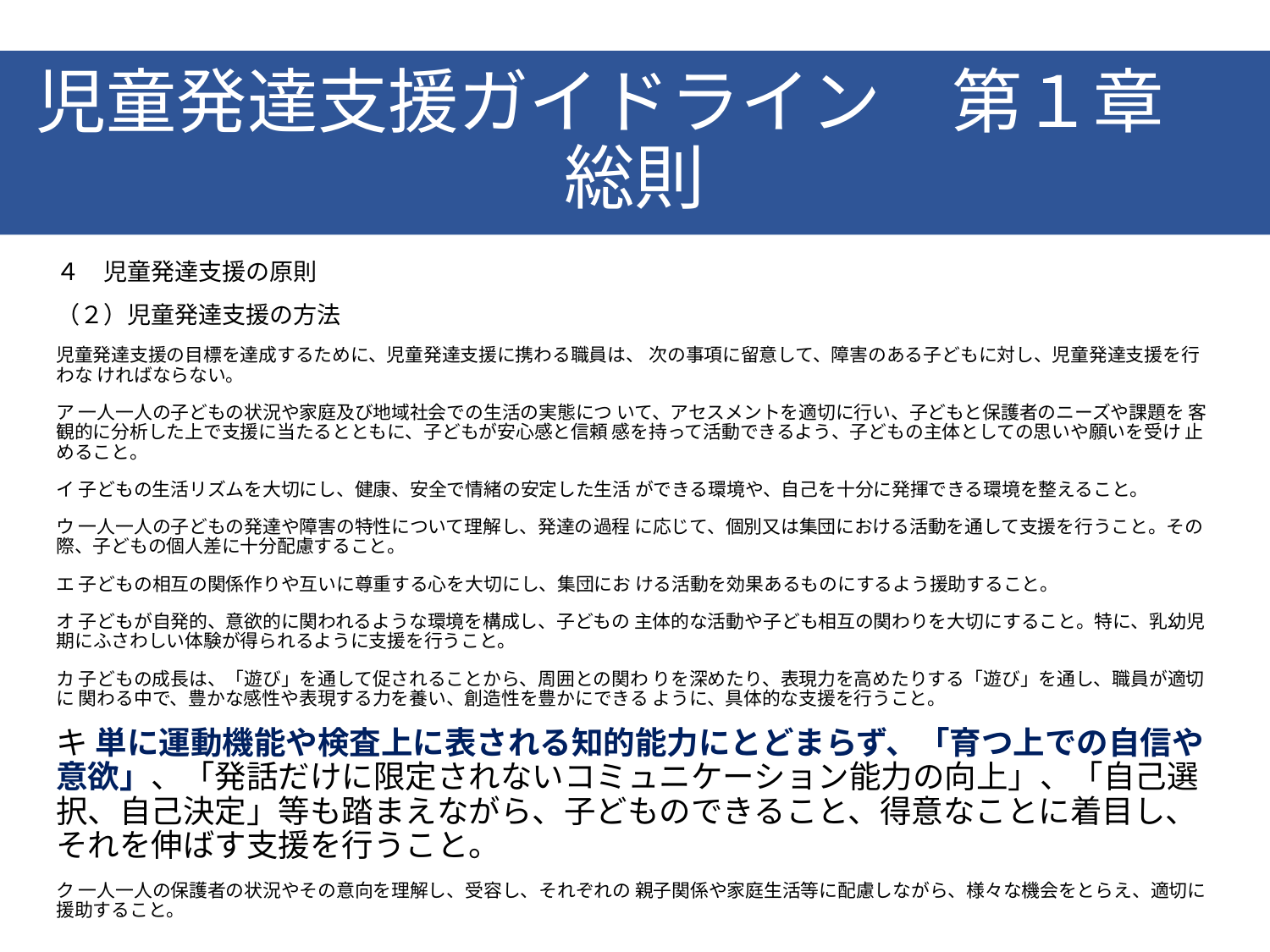

# 児童発達支援ガイドライン　第１章　総則
４　児童発達支援の原則
（２）児童発達支援の方法
児童発達支援の目標を達成するために、児童発達支援に携わる職員は、 次の事項に留意して、障害のある子どもに対し、児童発達支援を行わな ければならない。
ア 一人一人の子どもの状況や家庭及び地域社会での生活の実態につ いて、アセスメントを適切に行い、子どもと保護者のニーズや課題を 客観的に分析した上で支援に当たるとともに、子どもが安心感と信頼 感を持って活動できるよう、子どもの主体としての思いや願いを受け 止めること。
イ 子どもの生活リズムを大切にし、健康、安全で情緒の安定した生活 ができる環境や、自己を十分に発揮できる環境を整えること。
ウ 一人一人の子どもの発達や障害の特性について理解し、発達の過程 に応じて、個別又は集団における活動を通して支援を行うこと。その 際、子どもの個人差に十分配慮すること。
エ 子どもの相互の関係作りや互いに尊重する心を大切にし、集団にお ける活動を効果あるものにするよう援助すること。
オ 子どもが自発的、意欲的に関われるような環境を構成し、子どもの 主体的な活動や子ども相互の関わりを大切にすること。特に、乳幼児 期にふさわしい体験が得られるように支援を行うこと。
カ 子どもの成長は、「遊び」を通して促されることから、周囲との関わ りを深めたり、表現力を高めたりする「遊び」を通し、職員が適切に 関わる中で、豊かな感性や表現する力を養い、創造性を豊かにできる ように、具体的な支援を行うこと。
キ 単に運動機能や検査上に表される知的能力にとどまらず、「育つ上での自信や意欲」、「発話だけに限定されないコミュニケーション能力の向上」、「自己選択、自己決定」等も踏まえながら、子どものできること、得意なことに着目し、それを伸ばす支援を行うこと。
ク 一人一人の保護者の状況やその意向を理解し、受容し、それぞれの 親子関係や家庭生活等に配慮しながら、様々な機会をとらえ、適切に 援助すること。